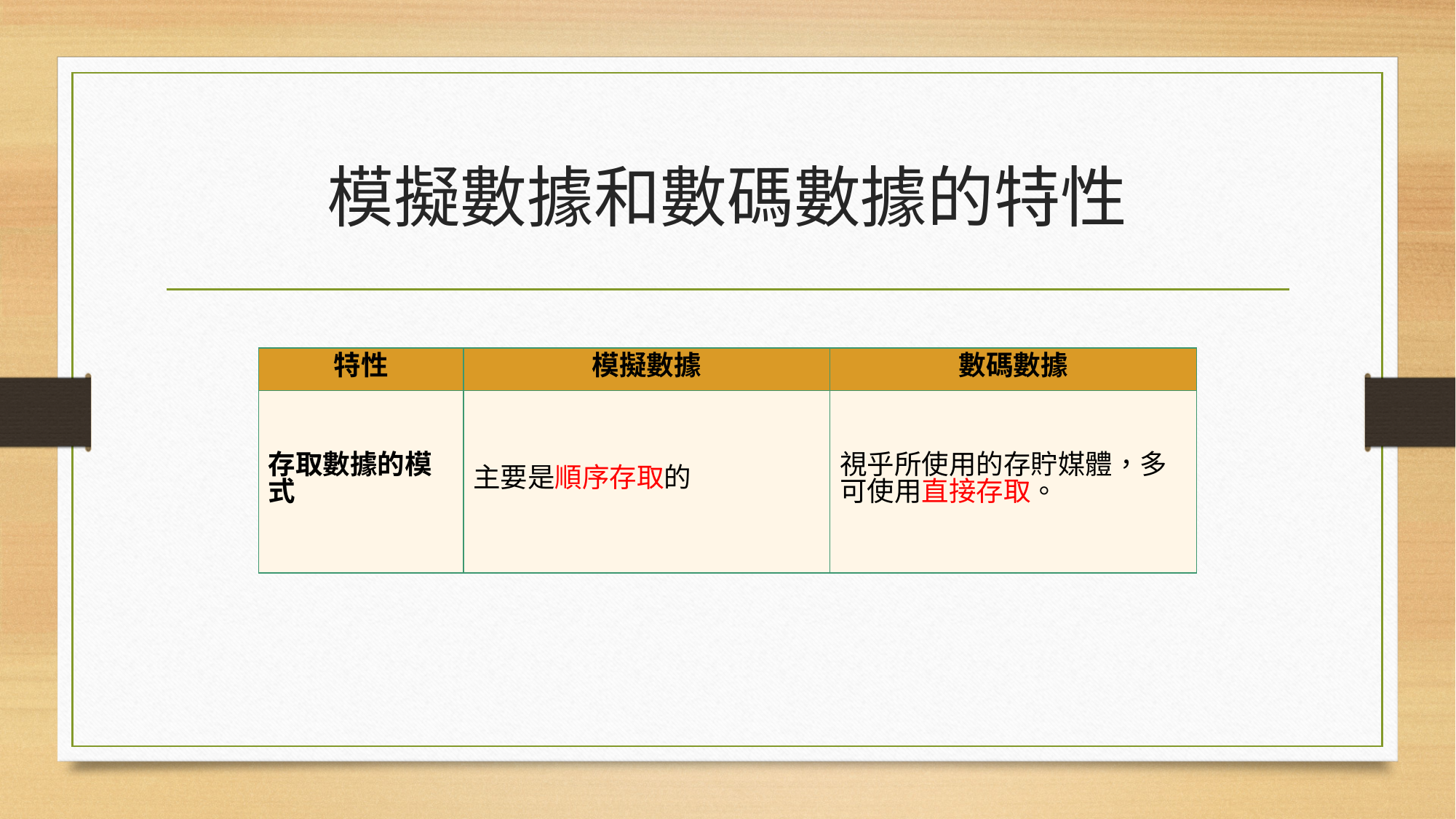

# 模擬數據和數碼數據的特性

| 特性 | 模擬數據 | 數碼數據 |
| --- | --- | --- |
| 存取數據的模式 | 主要是順序存取的 | 視乎所使用的存貯媒體，多可使用直接存取。 |